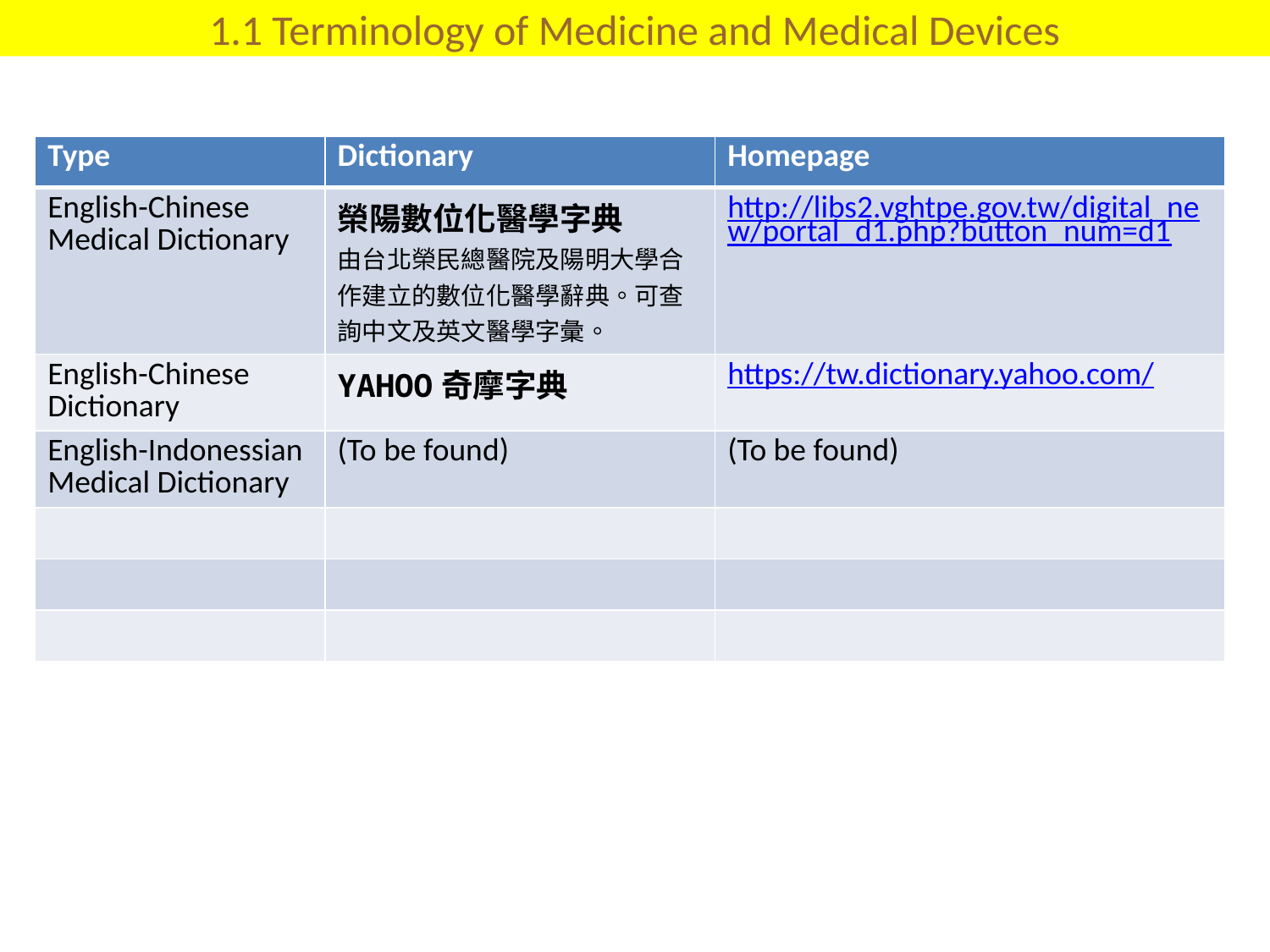

# 1.1 Terminology of Medicine and Medical Devices
| Type | Dictionary | Homepage |
| --- | --- | --- |
| English-Chinese Medical Dictionary | 榮陽數位化醫學字典 由台北榮民總醫院及陽明大學合作建立的數位化醫學辭典。可查詢中文及英文醫學字彙。 | http://libs2.vghtpe.gov.tw/digital\_new/portal\_d1.php?button\_num=d1 |
| English-Chinese Dictionary | YAHOO奇摩字典 | https://tw.dictionary.yahoo.com/ |
| English-Indonessian Medical Dictionary | (To be found) | (To be found) |
|  |  |  |
|  |  |  |
|  |  |  |